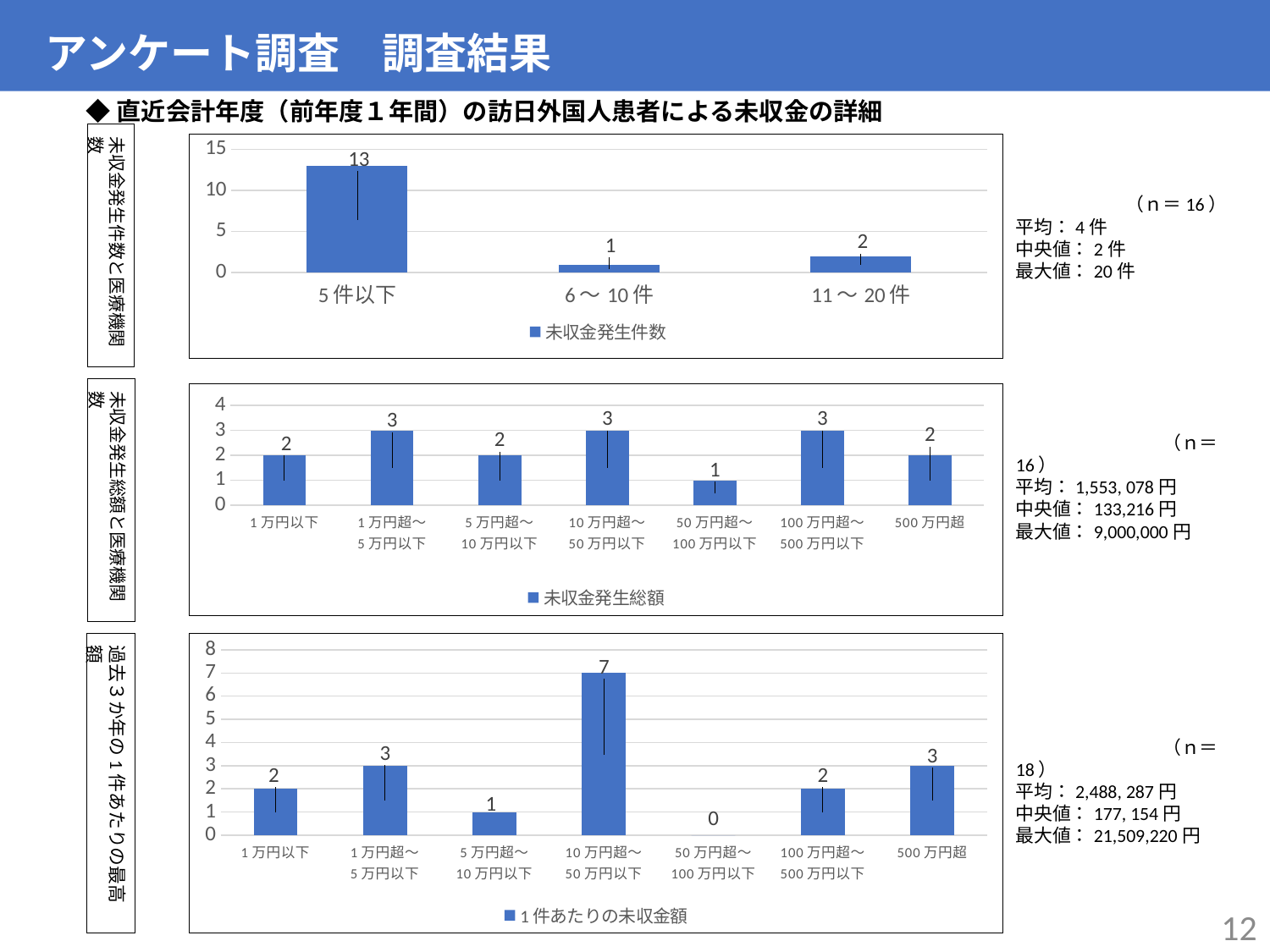

アンケート調査　調査結果
◆直近会計年度（前年度１年間）の訪日外国人患者による未収金の詳細
未収金発生件数と医療機関数

### Chart

| Category | 未収金発生件数 |
|---|---|
| 5件以下 | 13.0 |
| 6～10件 | 1.0 |
| 11～20件 | 2.0 |
　　　　　　（ｎ＝16）
平均：4件
中央値：2件
最大値：20件
未収金発生総額と医療機関数

### Chart

| Category | 未収金発生総額 |
|---|---|
| 1万円以下 | 2.0 |
| 1万円超～
5万円以下 | 3.0 |
| 5万円超～
10万円以下 | 2.0 |
| 10万円超～
50万円以下 | 3.0 |
| 50万円超～
100万円以下 | 1.0 |
| 100万円超～
500万円以下 | 3.0 |
| 500万円超 | 2.0 |
　　　　　　　　（ｎ＝16）
平均：1,553, 078円
中央値：133,216円
最大値：9,000,000円

### Chart

| Category | 1件あたりの未収金額 |
|---|---|
| 1万円以下 | 2.0 |
| 1万円超～
5万円以下 | 3.0 |
| 5万円超～
10万円以下 | 1.0 |
| 10万円超～
50万円以下 | 7.0 |
| 50万円超～
100万円以下 | 0.0 |
| 100万円超～
500万円以下 | 2.0 |
| 500万円超 | 3.0 |
過去３か年の1件あたりの最高額
　　　　　　　　（ｎ＝18）
平均：2,488, 287円
中央値：177, 154円
最大値：21,509,220円
12